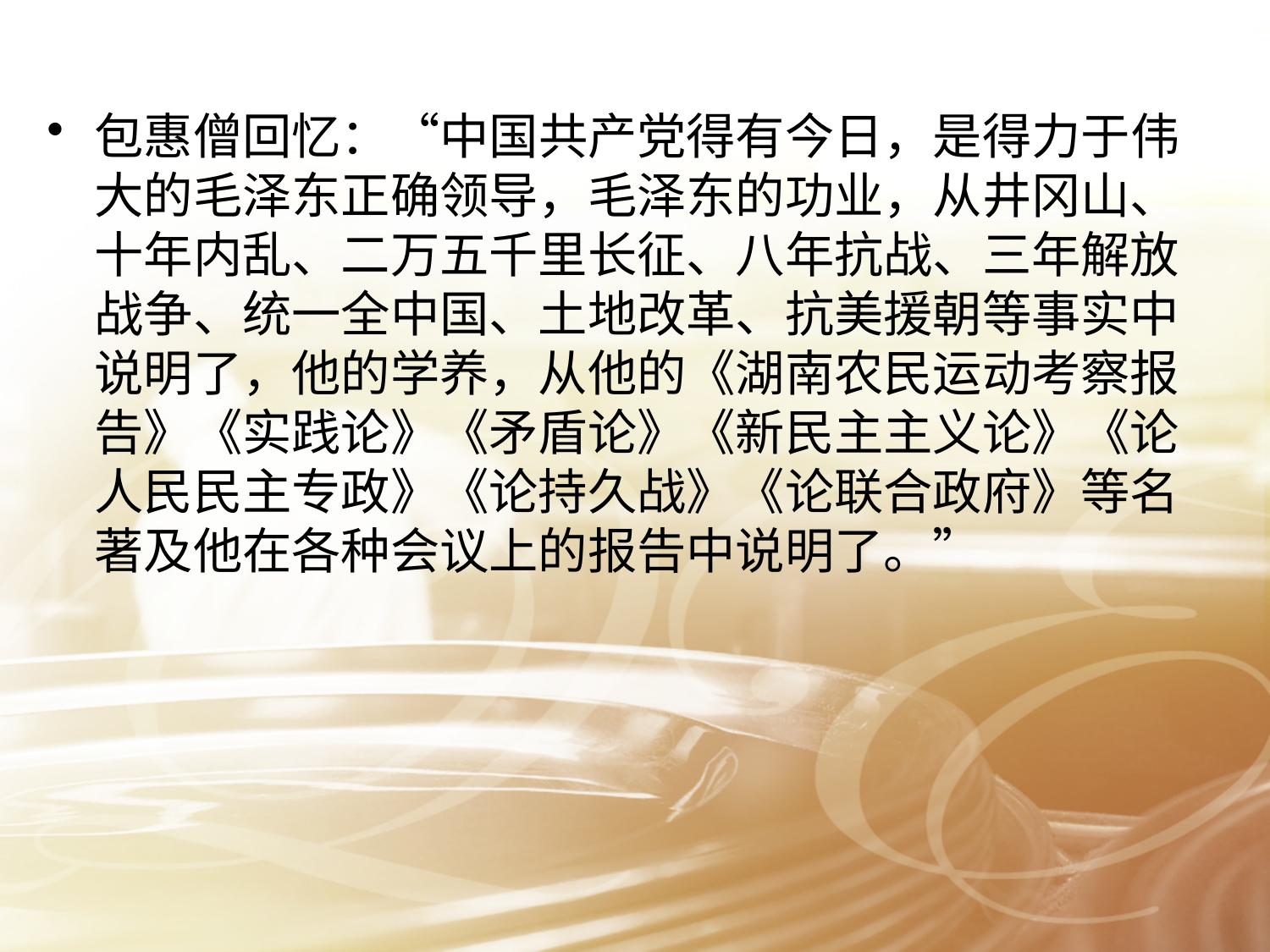

#
包惠僧回忆：“中国共产党得有今日，是得力于伟大的毛泽东正确领导，毛泽东的功业，从井冈山、十年内乱、二万五千里长征、八年抗战、三年解放战争、统一全中国、土地改革、抗美援朝等事实中说明了，他的学养，从他的《湖南农民运动考察报告》《实践论》《矛盾论》《新民主主义论》《论人民民主专政》《论持久战》《论联合政府》等名著及他在各种会议上的报告中说明了。”